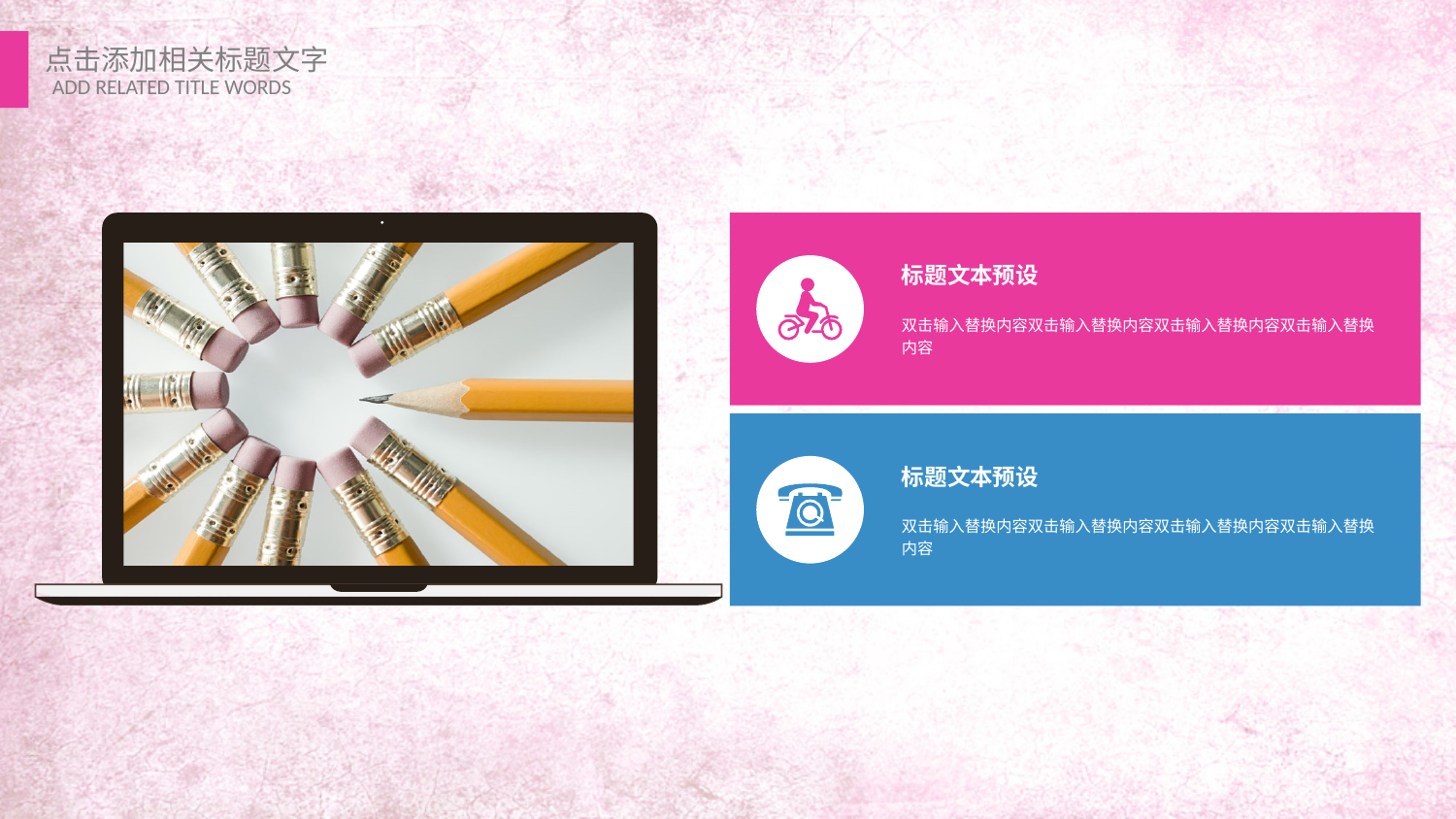

标题文本预设
双击输入替换内容双击输入替换内容双击输入替换内容双击输入替换内容

标题文本预设
双击输入替换内容双击输入替换内容双击输入替换内容双击输入替换内容